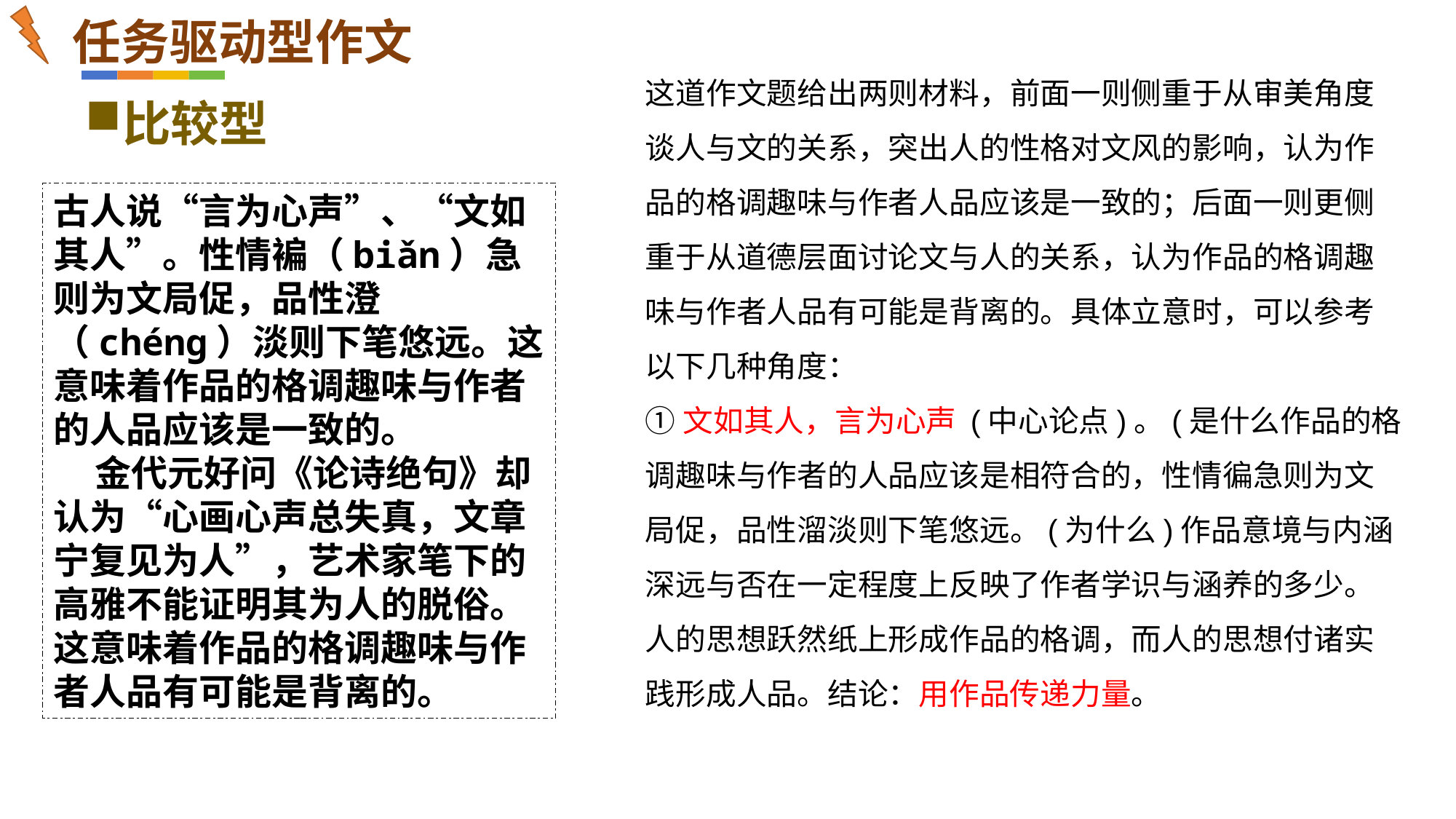

任务驱动型作文
这道作文题给出两则材料，前面一则侧重于从审美角度谈人与文的关系，突出人的性格对文风的影响，认为作品的格调趣味与作者人品应该是一致的；后面一则更侧重于从道德层面讨论文与人的关系，认为作品的格调趣味与作者人品有可能是背离的。具体立意时，可以参考以下几种角度：
①文如其人，言为心声 (中心论点)。(是什么作品的格调趣味与作者的人品应该是相符合的，性情徧急则为文局促，品性溜淡则下笔悠远。(为什么)作品意境与内涵深远与否在一定程度上反映了作者学识与涵养的多少。人的思想跃然纸上形成作品的格调，而人的思想付诸实践形成人品。结论：用作品传递力量。

比较型
古人说“言为心声”、“文如其人”。性情褊（biǎn）急则为文局促，品性澄（chénɡ）淡则下笔悠远。这意味着作品的格调趣味与作者的人品应该是一致的。
    金代元好问《论诗绝句》却认为“心画心声总失真，文章宁复见为人”，艺术家笔下的高雅不能证明其为人的脱俗。这意味着作品的格调趣味与作者人品有可能是背离的。